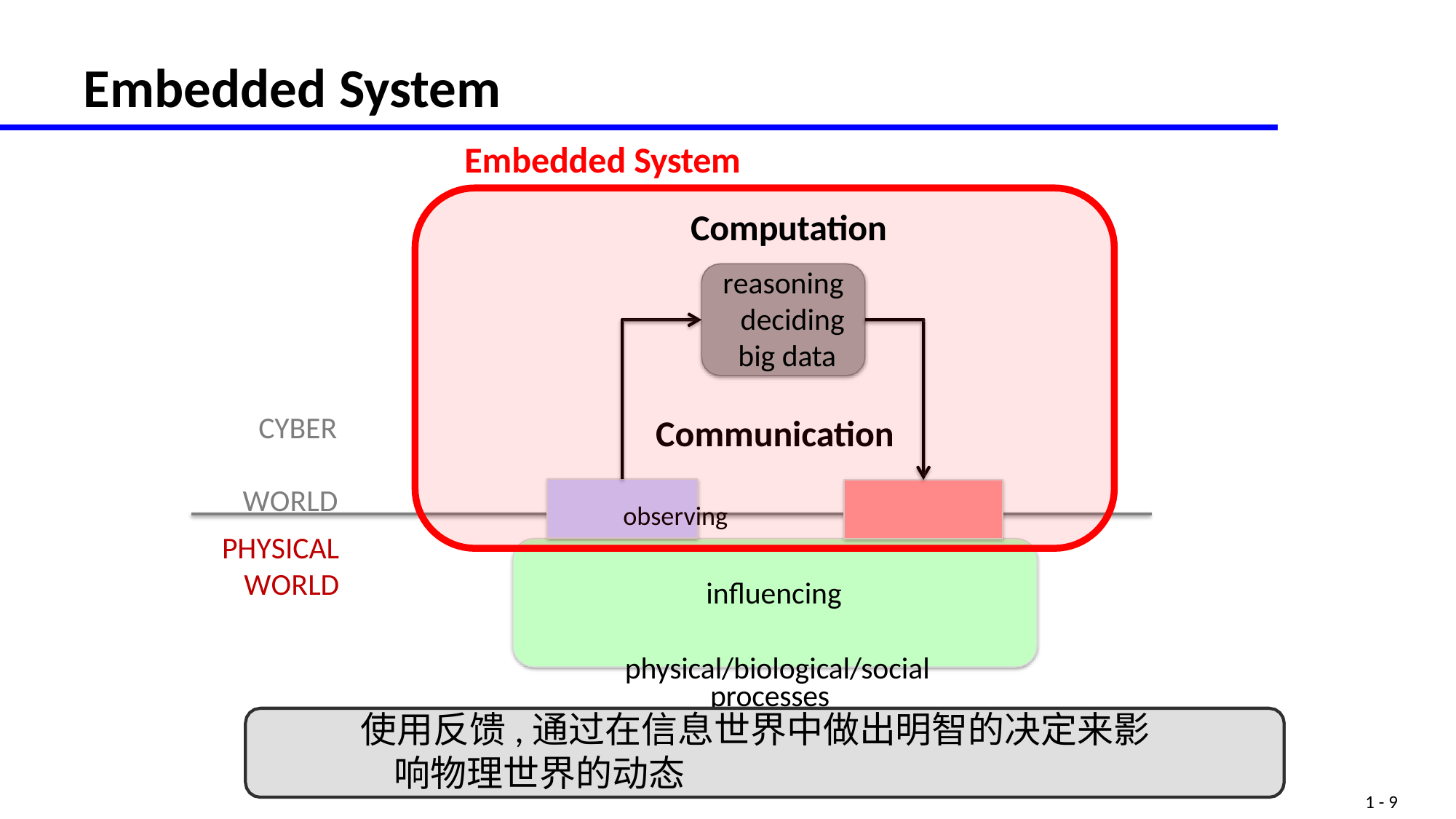

# Embedded System
Embedded System
Computation
reasoning  deciding  big data

Hardware &
Software

CYBER  WORLD
Communication
observing	influencing  physical/biological/social
processes
PHYSICAL
WORLD
Nature
使用反馈,通过在信息世界中做出明智的决定来影响物理世界的动态

1 - 9